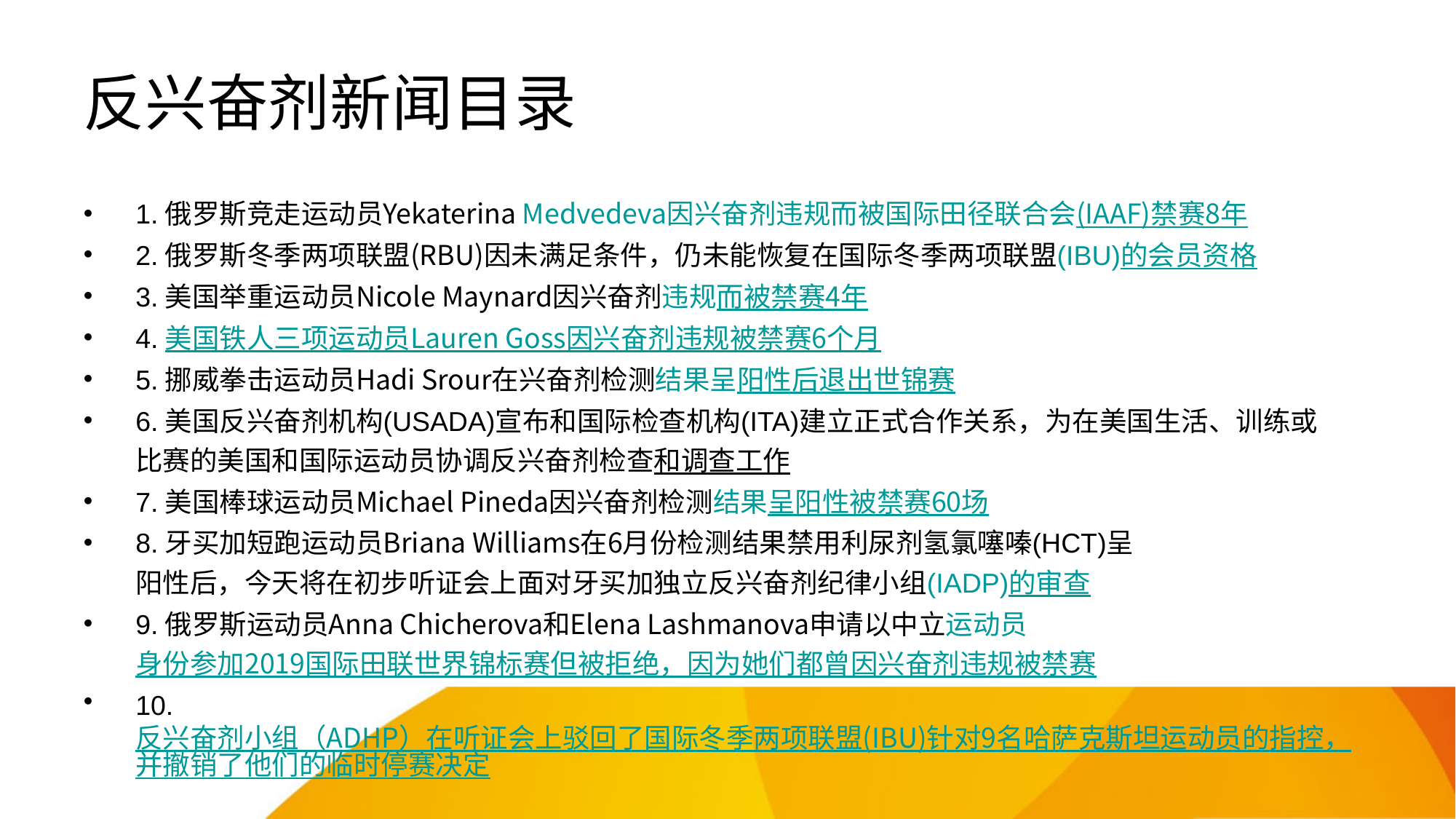

# 反兴奋剂新闻目录
1.俄罗斯竞走运动员Yekaterina Medvedeva因兴奋剂违规而被国际田径联合会(IAAF)禁赛8年
2.俄罗斯冬季两项联盟(RBU)因未满足条件，仍未能恢复在国际冬季两项联盟(IBU)的会员资格
3.美国举重运动员Nicole Maynard因兴奋剂违规而被禁赛4年
4.美国铁人三项运动员Lauren Goss因兴奋剂违规被禁赛6个月
5.挪威拳击运动员Hadi Srour在兴奋剂检测结果呈阳性后退出世锦赛
6.美国反兴奋剂机构(USADA)宣布和国际检查机构(ITA)建立正式合作关系，为在美国生活、训练或比赛的美国和国际运动员协调反兴奋剂检查和调查工作
7.美国棒球运动员Michael Pineda因兴奋剂检测结果呈阳性被禁赛60场
8.牙买加短跑运动员Briana Williams在6月份检测结果禁用利尿剂氢氯噻嗪(HCT)呈阳性后，今天将在初步听证会上面对牙买加独立反兴奋剂纪律小组(IADP)的审查
9.俄罗斯运动员Anna Chicherova和Elena Lashmanova申请以中立运动员身份参加2019国际田联世界锦标赛但被拒绝，因为她们都曾因兴奋剂违规被禁赛
10.反兴奋剂小组（ADHP）在听证会上驳回了国际冬季两项联盟(IBU)针对9名哈萨克斯坦运动员的指控，并撤销了他们的临时停赛决定